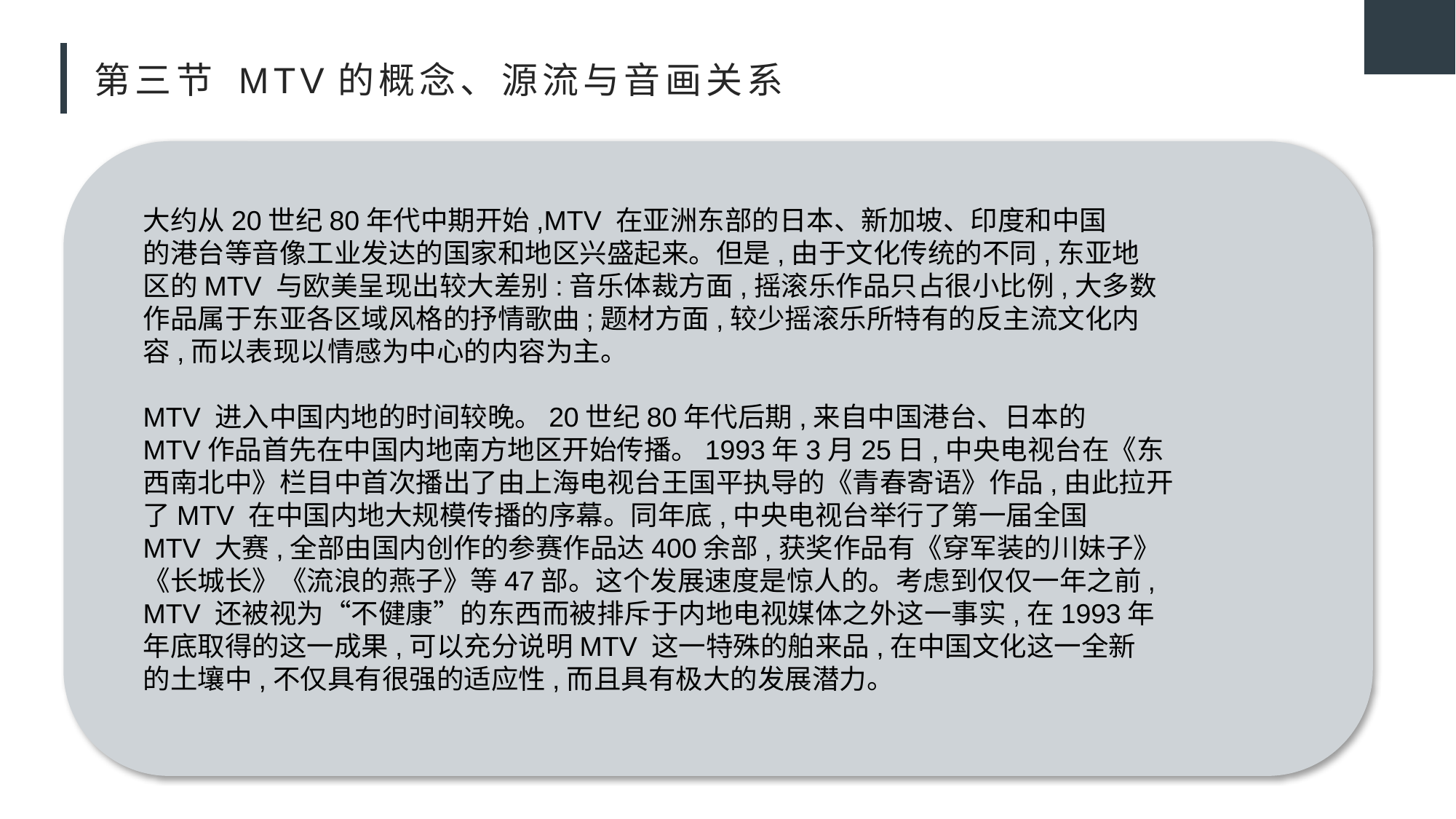

# 第三节 MTV的概念、源流与音画关系

大约从20世纪80年代中期开始,MTV 在亚洲东部的日本、新加坡、印度和中国
的港台等音像工业发达的国家和地区兴盛起来。但是,由于文化传统的不同,东亚地
区的MTV 与欧美呈现出较大差别:音乐体裁方面,摇滚乐作品只占很小比例,大多数
作品属于东亚各区域风格的抒情歌曲;题材方面,较少摇滚乐所特有的反主流文化内
容,而以表现以情感为中心的内容为主。

MTV 进入中国内地的时间较晚。20世纪80年代后期,来自中国港台、日本的
MTV作品首先在中国内地南方地区开始传播。1993年3月25日,中央电视台在《东
西南北中》栏目中首次播出了由上海电视台王国平执导的《青春寄语》作品,由此拉开
了MTV 在中国内地大规模传播的序幕。同年底,中央电视台举行了第一届全国
MTV 大赛,全部由国内创作的参赛作品达400余部,获奖作品有《穿军装的川妹子》
《长城长》《流浪的燕子》等47部。这个发展速度是惊人的。考虑到仅仅一年之前,
MTV 还被视为“不健康”的东西而被排斥于内地电视媒体之外这一事实,在1993年
年底取得的这一成果,可以充分说明MTV 这一特殊的舶来品,在中国文化这一全新
的土壤中,不仅具有很强的适应性,而且具有极大的发展潜力。